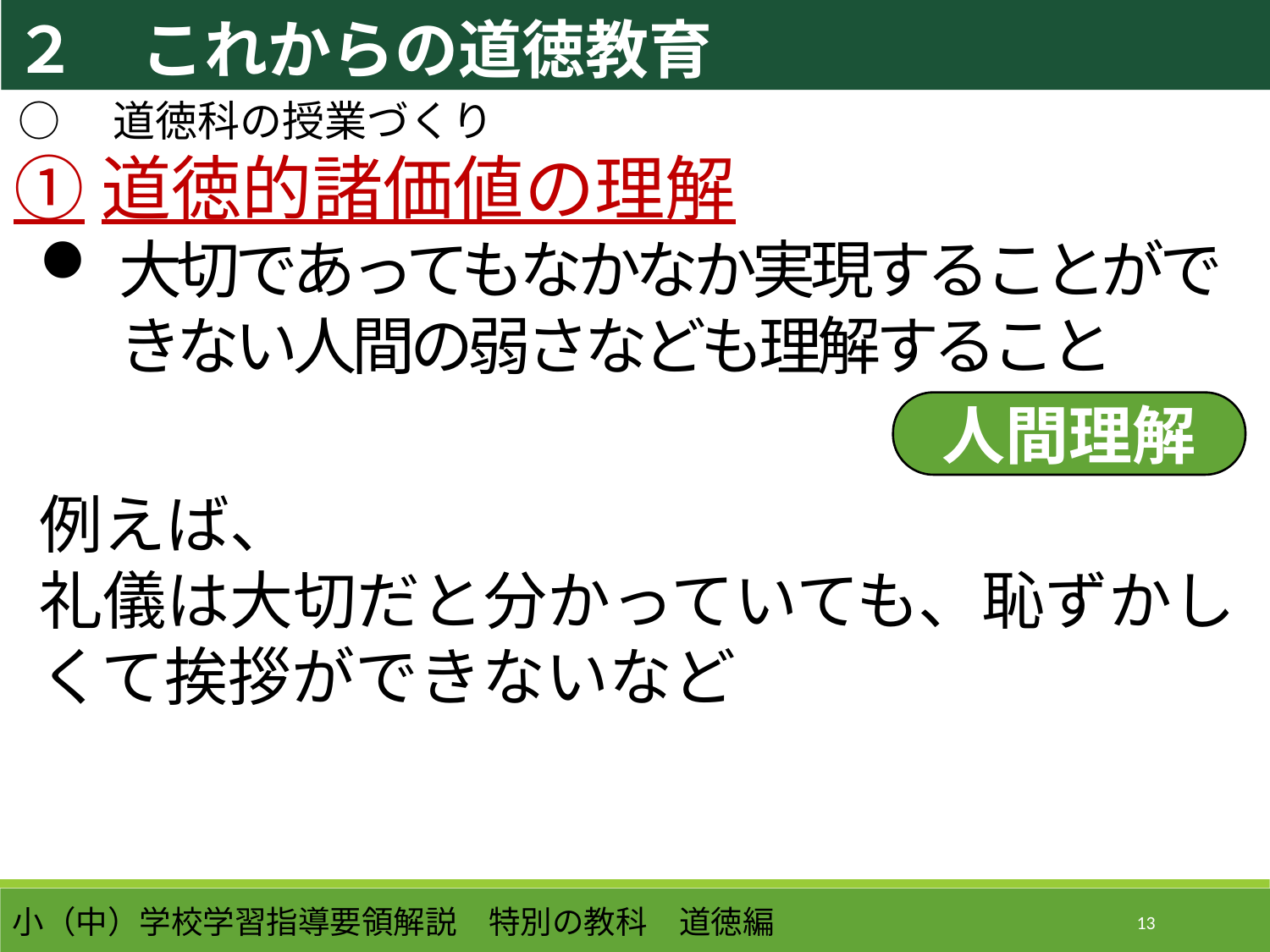

２　これからの道徳教育
○　道徳科の授業づくり
①道徳的諸価値の理解

大切であってもなかなか実現することができない人間の弱さなども理解すること
人間理解
例えば、
礼儀は大切だと分かっていても、恥ずかしくて挨拶ができないなど
小（中）学校学習指導要領解説　特別の教科　道徳編
13